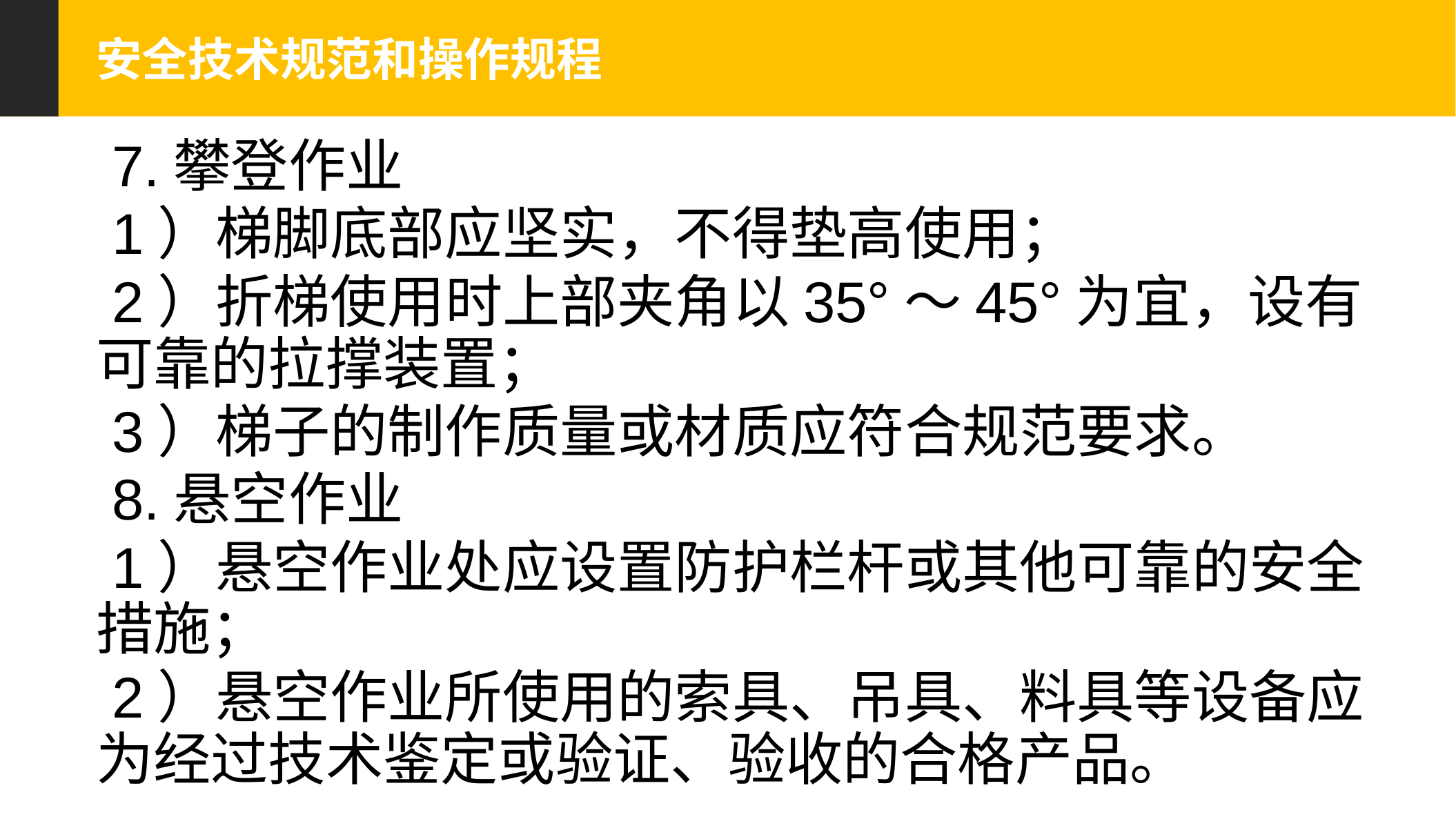

安全技术规范和操作规程
 7.攀登作业
 1）梯脚底部应坚实，不得垫高使用；
 2）折梯使用时上部夹角以35°～45°为宜，设有可靠的拉撑装置；
 3）梯子的制作质量或材质应符合规范要求。
 8.悬空作业
 1）悬空作业处应设置防护栏杆或其他可靠的安全措施；
 2）悬空作业所使用的索具、吊具、料具等设备应为经过技术鉴定或验证、验收的合格产品。